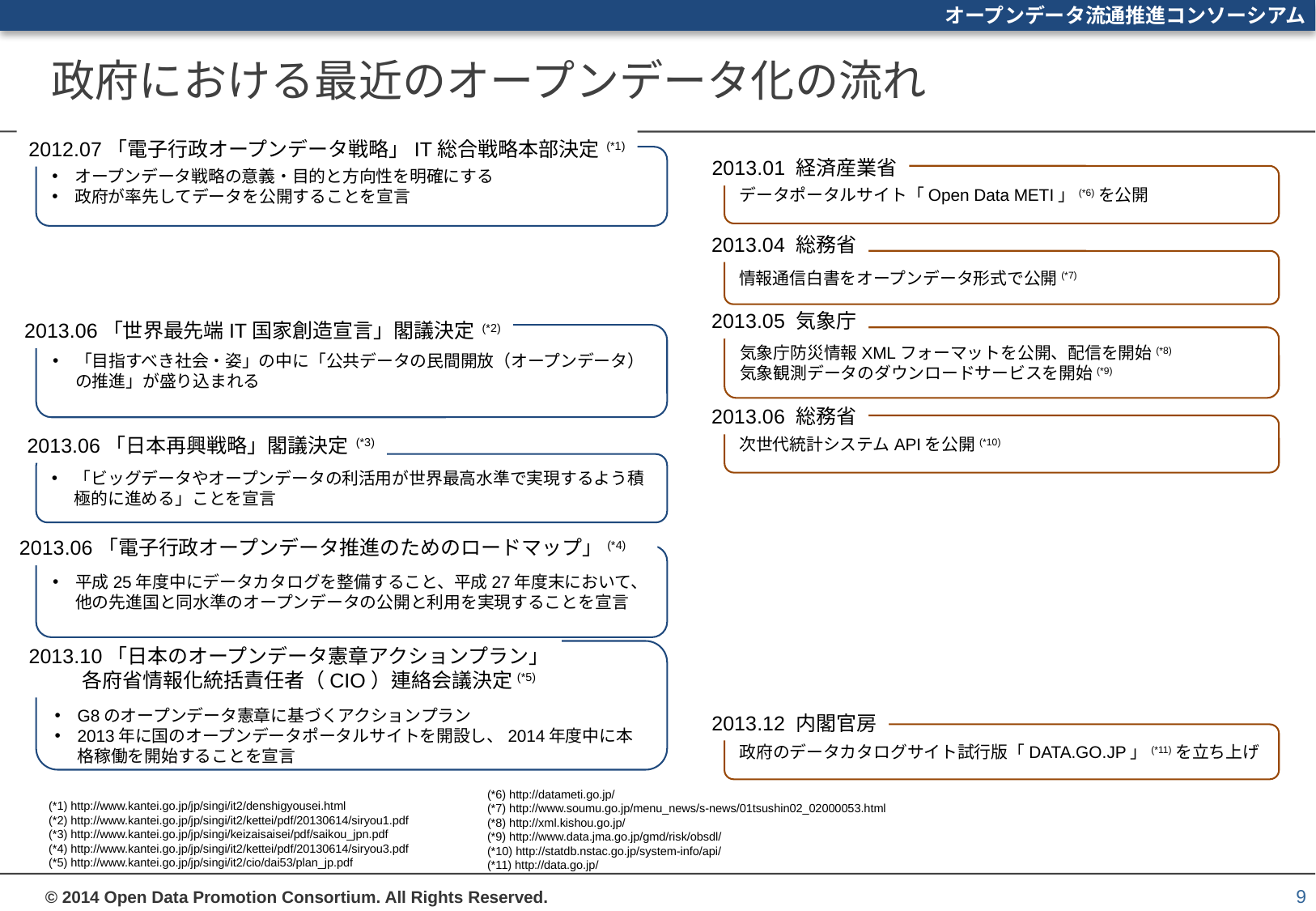

# 政府における最近のオープンデータ化の流れ
2012.07「電子行政オープンデータ戦略」IT総合戦略本部決定 (*1)
オープンデータ戦略の意義・目的と方向性を明確にする
政府が率先してデータを公開することを宣言
2013.01 経済産業省
データポータルサイト「Open Data METI」(*6)を公開
2013.04 総務省
情報通信白書をオープンデータ形式で公開(*7)
2013.05 気象庁
2013.06「世界最先端IT国家創造宣言」閣議決定 (*2)
「目指すべき社会・姿」の中に「公共データの民間開放（オープンデータ）
の推進」が盛り込まれる
気象庁防災情報XMLフォーマットを公開、配信を開始(*8)
気象観測データのダウンロードサービスを開始(*9)
2013.06 総務省
次世代統計システムAPIを公開(*10)
2013.06「日本再興戦略」閣議決定 (*3)
「ビッグデータやオープンデータの利活用が世界最高水準で実現するよう積極的に進める」ことを宣言
2013.06「電子行政オープンデータ推進のためのロードマップ」(*4)
平成25年度中にデータカタログを整備すること、平成27年度末において、他の先進国と同水準のオープンデータの公開と利用を実現することを宣言
2013.10「日本のオープンデータ憲章アクションプラン」
            各府省情報化統括責任者（CIO）連絡会議決定(*5)

G8のオープンデータ憲章に基づくアクションプラン
2013年に国のオープンデータポータルサイトを開設し、2014年度中に本格稼働を開始することを宣言
2013.12 内閣官房
政府のデータカタログサイト試行版「DATA.GO.JP」(*11)を立ち上げ
(*6) http://datameti.go.jp/
(*7) http://www.soumu.go.jp/menu_news/s-news/01tsushin02_02000053.html
(*8) http://xml.kishou.go.jp/
(*9) http://www.data.jma.go.jp/gmd/risk/obsdl/
(*10) http://statdb.nstac.go.jp/system-info/api/
(*11) http://data.go.jp/
(*1) http://www.kantei.go.jp/jp/singi/it2/denshigyousei.html
(*2) http://www.kantei.go.jp/jp/singi/it2/kettei/pdf/20130614/siryou1.pdf
(*3) http://www.kantei.go.jp/jp/singi/keizaisaisei/pdf/saikou_jpn.pdf
(*4) http://www.kantei.go.jp/jp/singi/it2/kettei/pdf/20130614/siryou3.pdf
(*5) http://www.kantei.go.jp/jp/singi/it2/cio/dai53/plan_jp.pdf
9